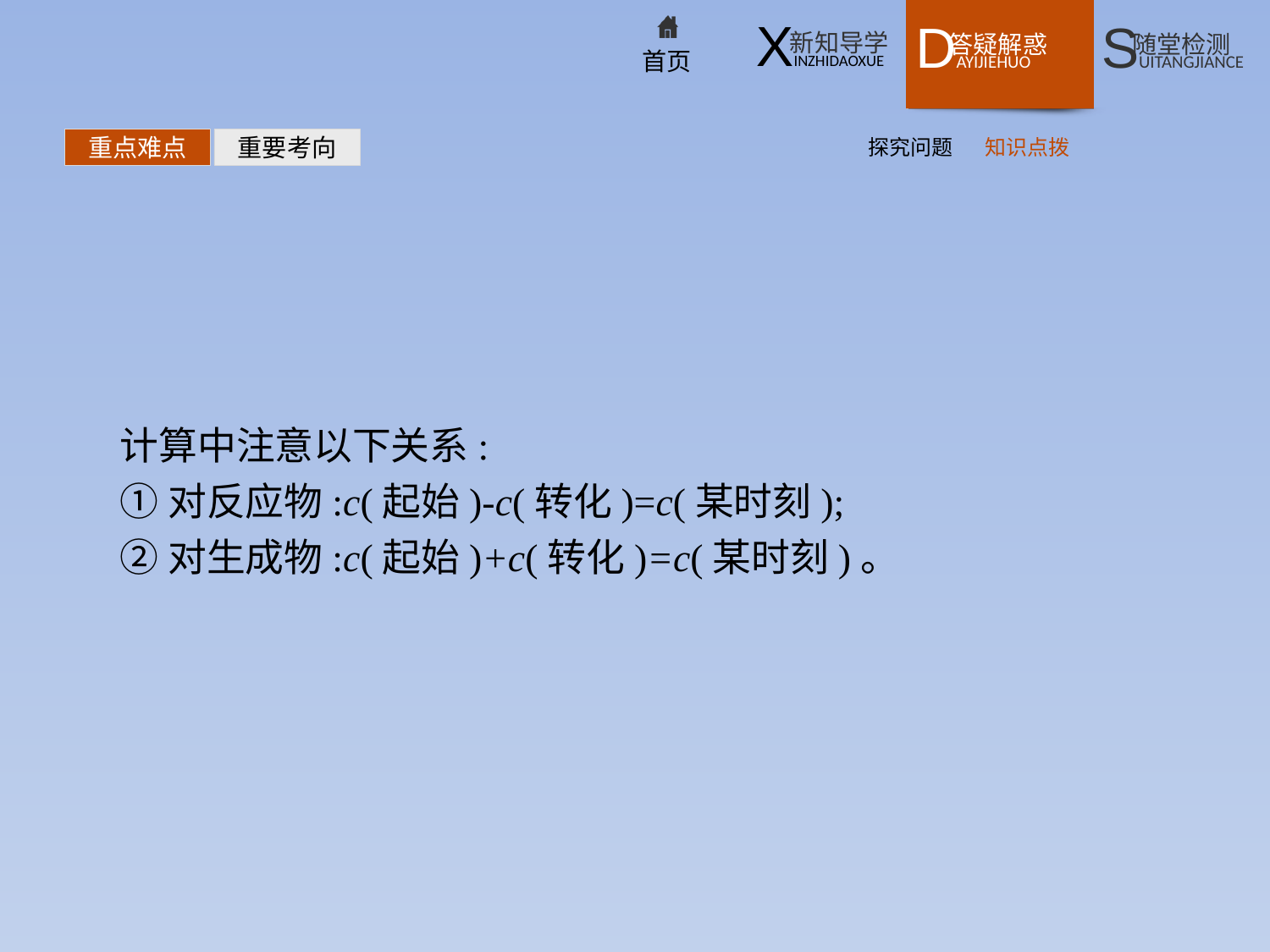

探究问题
知识点拨
重点难点
重要考向
计算中注意以下关系:
①对反应物:c(起始)-c(转化)=c(某时刻);
②对生成物:c(起始)+c(转化)=c(某时刻)。